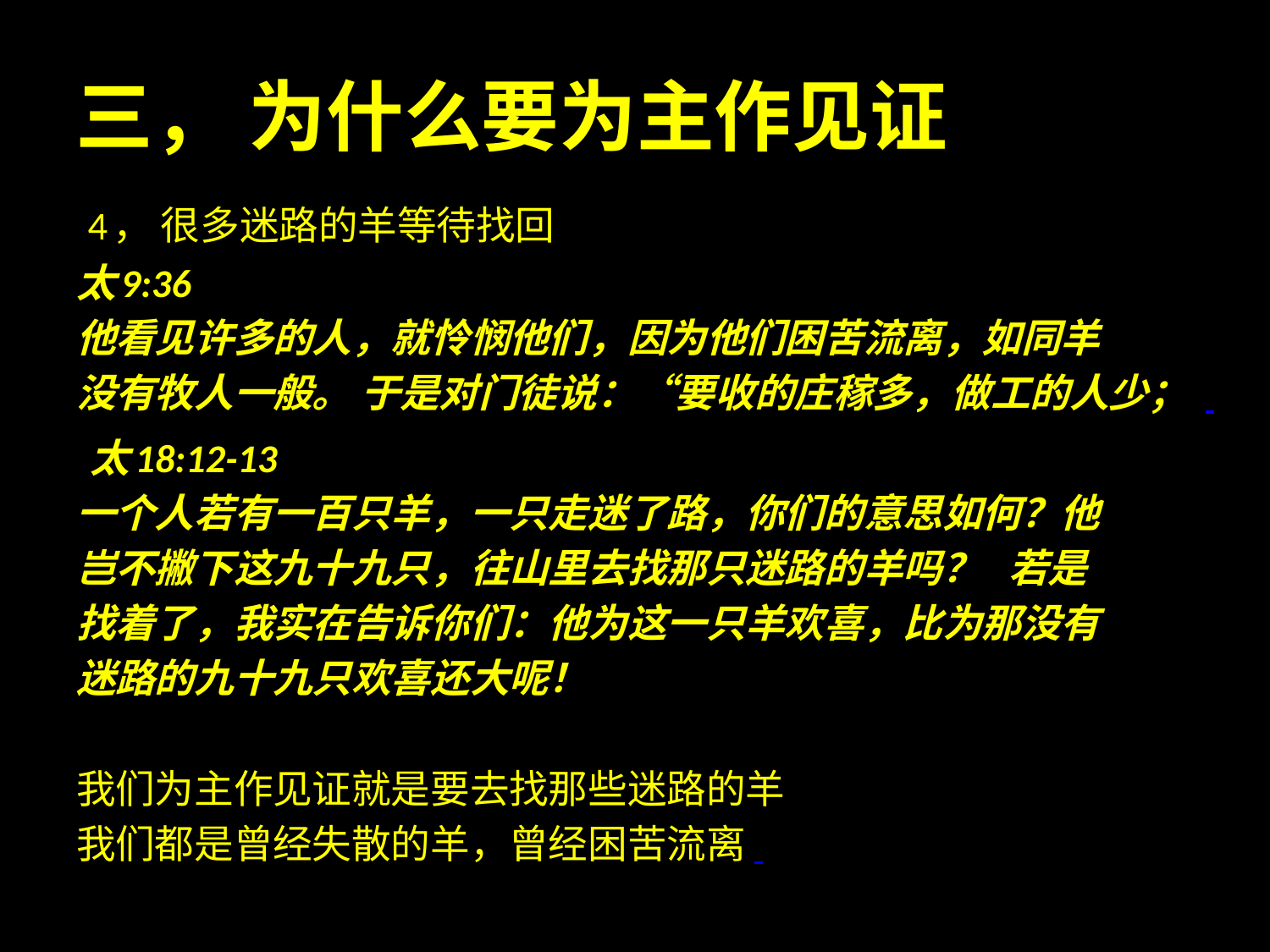

三， 为什么要为主作见证

 4， 很多迷路的羊等待找回
太9:36
他看见许多的人，就怜悯他们，因为他们困苦流离，如同羊
没有牧人一般。 于是对门徒说：“要收的庄稼多，做工的人少；
 太18:12-13
一个人若有一百只羊，一只走迷了路，你们的意思如何？他
岂不撇下这九十九只，往山里去找那只迷路的羊吗？   若是
找着了，我实在告诉你们：他为这一只羊欢喜，比为那没有
迷路的九十九只欢喜还大呢！

我们为主作见证就是要去找那些迷路的羊
我们都是曾经失散的羊，曾经困苦流离